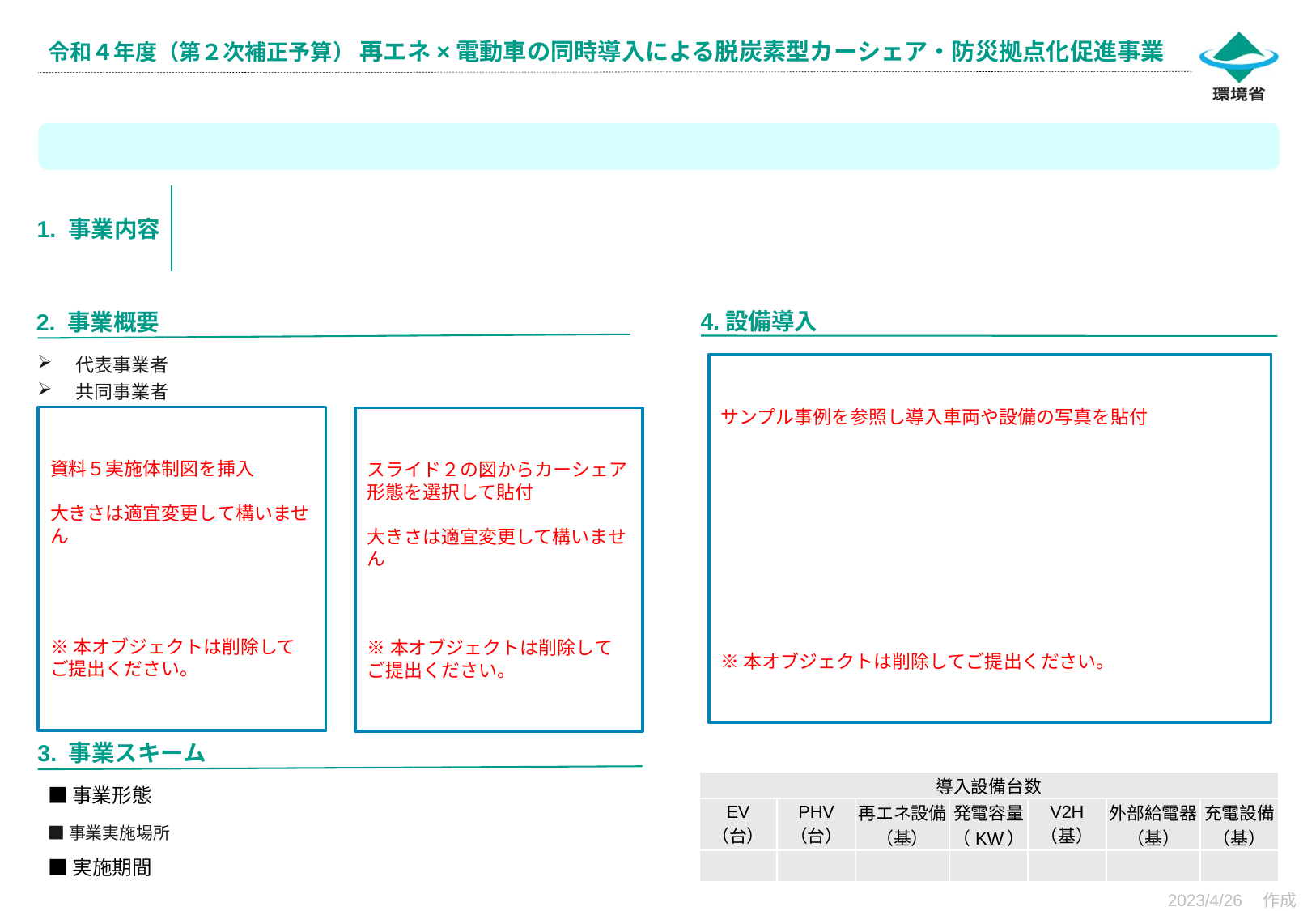

令和４年度（第２次補正予算） 再エネ×電動車の同時導入による脱炭素型カーシェア・防災拠点化促進事業

代表事業者
共同事業者

サンプル事例を参照し導入車両や設備の写真を貼付

※本オブジェクトは削除してご提出ください。

資料５実施体制図を挿入
大きさは適宜変更して構いません

※本オブジェクトは削除してご提出ください。

スライド２の図からカーシェア形態を選択して貼付

大きさは適宜変更して構いません

※本オブジェクトは削除してご提出ください。

| 導入設備台数 |  |  |  |  |  |  |
| --- | --- | --- | --- | --- | --- | --- |
| EV （台） | PHV （台） | 再エネ設備 （基） | 発電容量 （KW） | V2H （基） | 外部給電器 （基） | 充電設備 （基） |
|  |  |  |  |  |  |  |

■事業実施場所

2023/4/26　作成